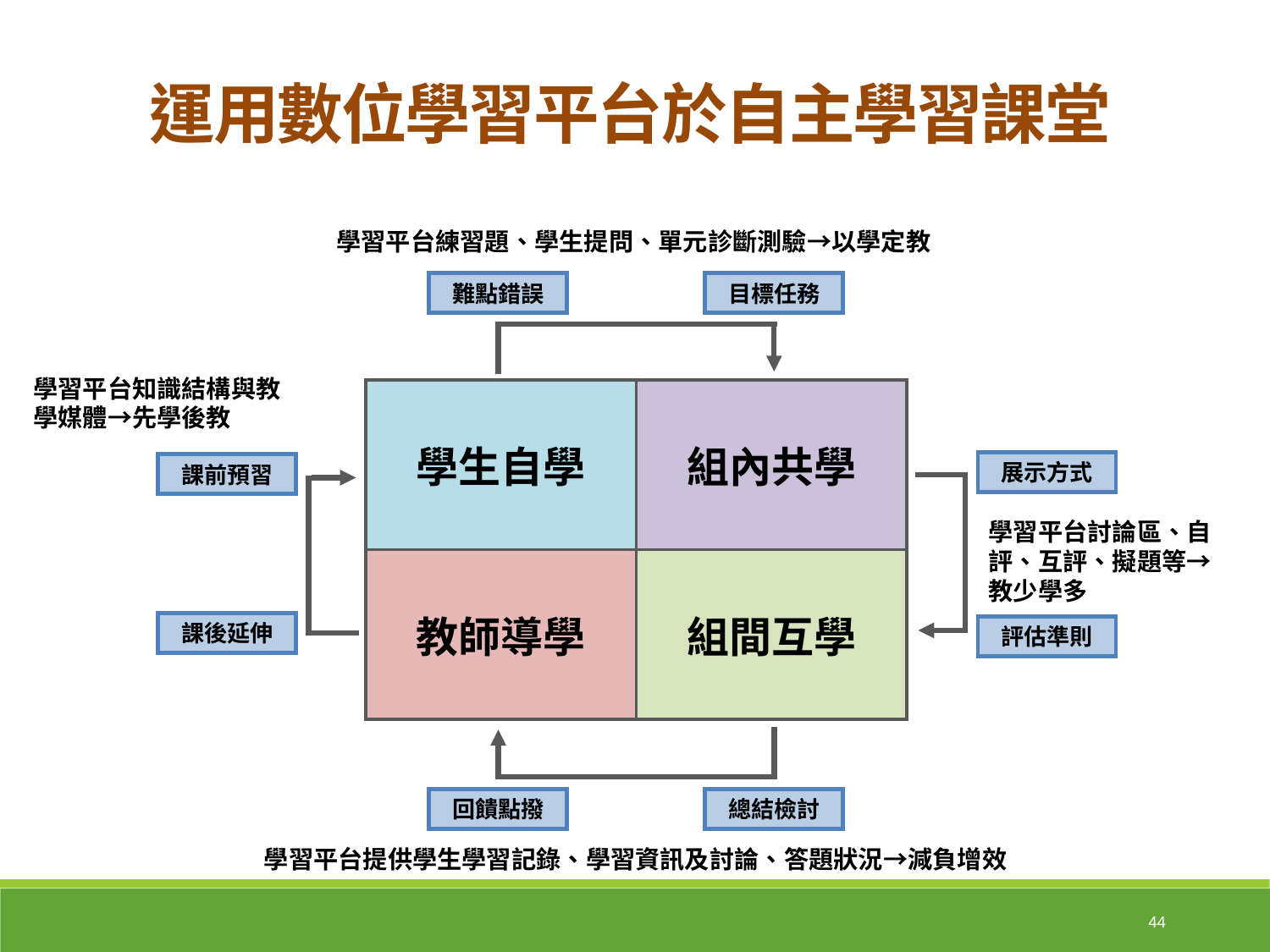

運用數位學習平台於自主學習課堂
學習平台練習題、學生提問、單元診斷測驗→以學定教
難點錯誤
目標任務

學習平台知識結構與教學媒體→先學後教
| 學生自學 | 組內共學 |
| --- | --- |
| 教師導學 | 組間互學 |
展示方式
課前預習

學習平台討論區、自評、互評、擬題等→教少學多
課後延伸
評估準則

回饋點撥
總結檢討
學習平台提供學生學習記錄、學習資訊及討論、答題狀況→減負增效
44